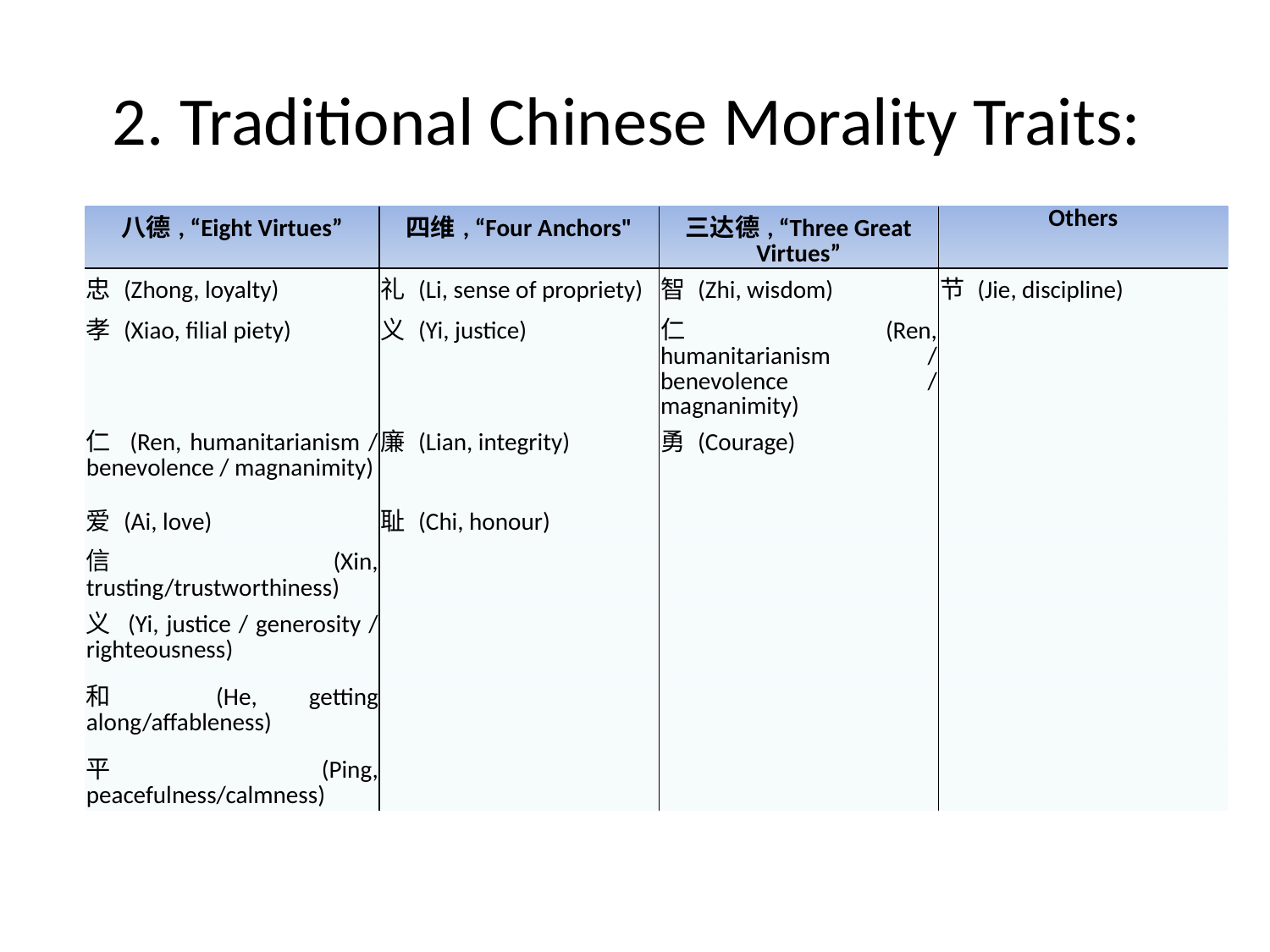

# 2. Traditional Chinese Morality Traits:
| 八德, “Eight Virtues” | 四维, “Four Anchors" | 三达德, “Three Great Virtues” | Others |
| --- | --- | --- | --- |
| 忠 (Zhong, loyalty) | 礼 (Li, sense of propriety) | 智 (Zhi, wisdom) | 节 (Jie, discipline) |
| 孝 (Xiao, filial piety) | 义 (Yi, justice) | 仁 (Ren, humanitarianism / benevolence / magnanimity) |  |
| 仁 (Ren, humanitarianism / benevolence / magnanimity) | 廉 (Lian, integrity) | 勇 (Courage) |  |
| 爱 (Ai, love) | 耻 (Chi, honour) |  |  |
| 信 (Xin, trusting/trustworthiness) |  |  |  |
| 义 (Yi, justice / generosity / righteousness) |  |  |  |
| 和 (He, getting along/affableness) |  |  |  |
| 平 (Ping, peacefulness/calmness) |  |  |  |